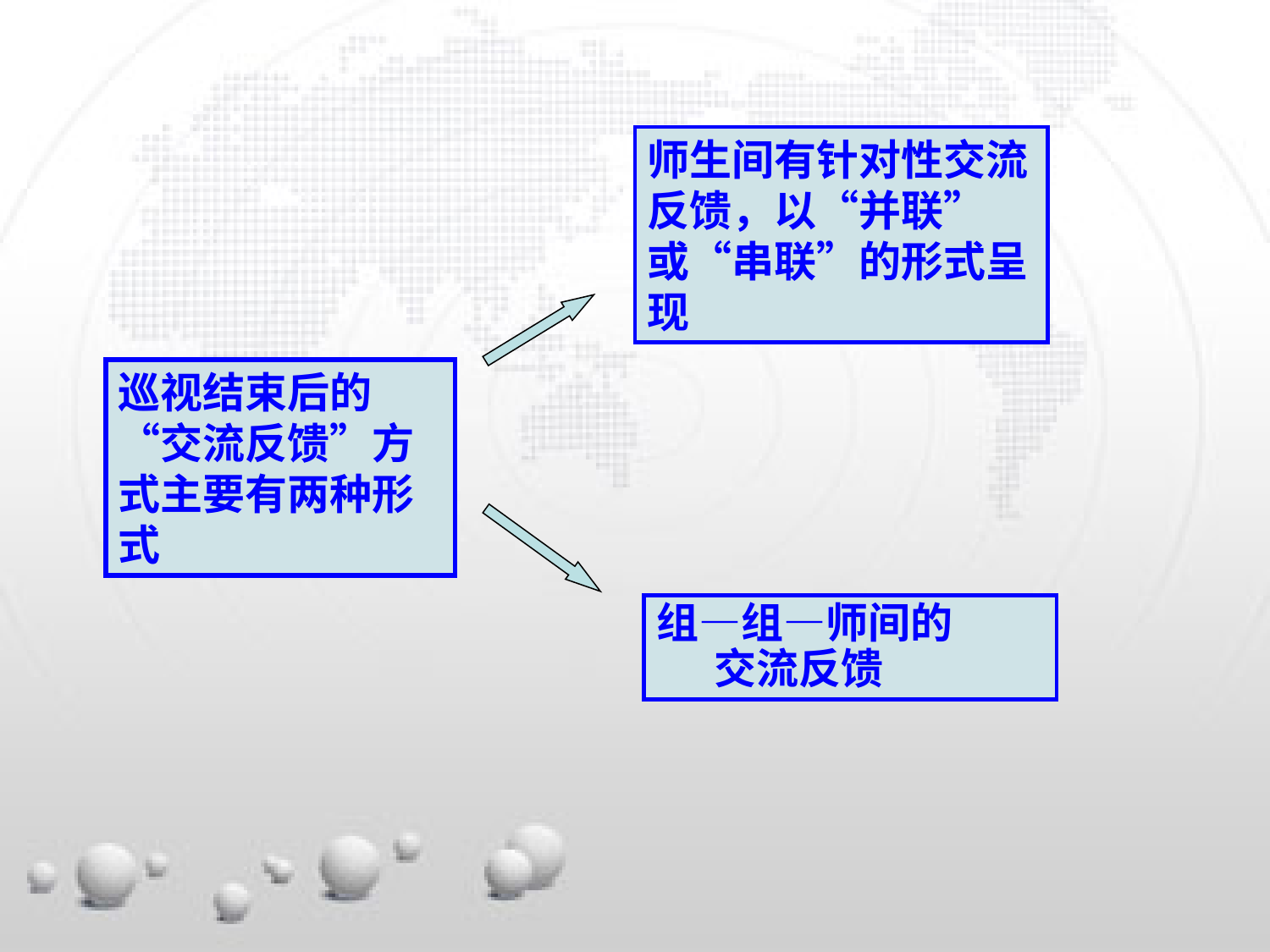

师生间有针对性交流反馈，以“并联” 或“串联”的形式呈现

巡视结束后的“交流反馈”方式主要有两种形式

组—组—师间的
     交流反馈